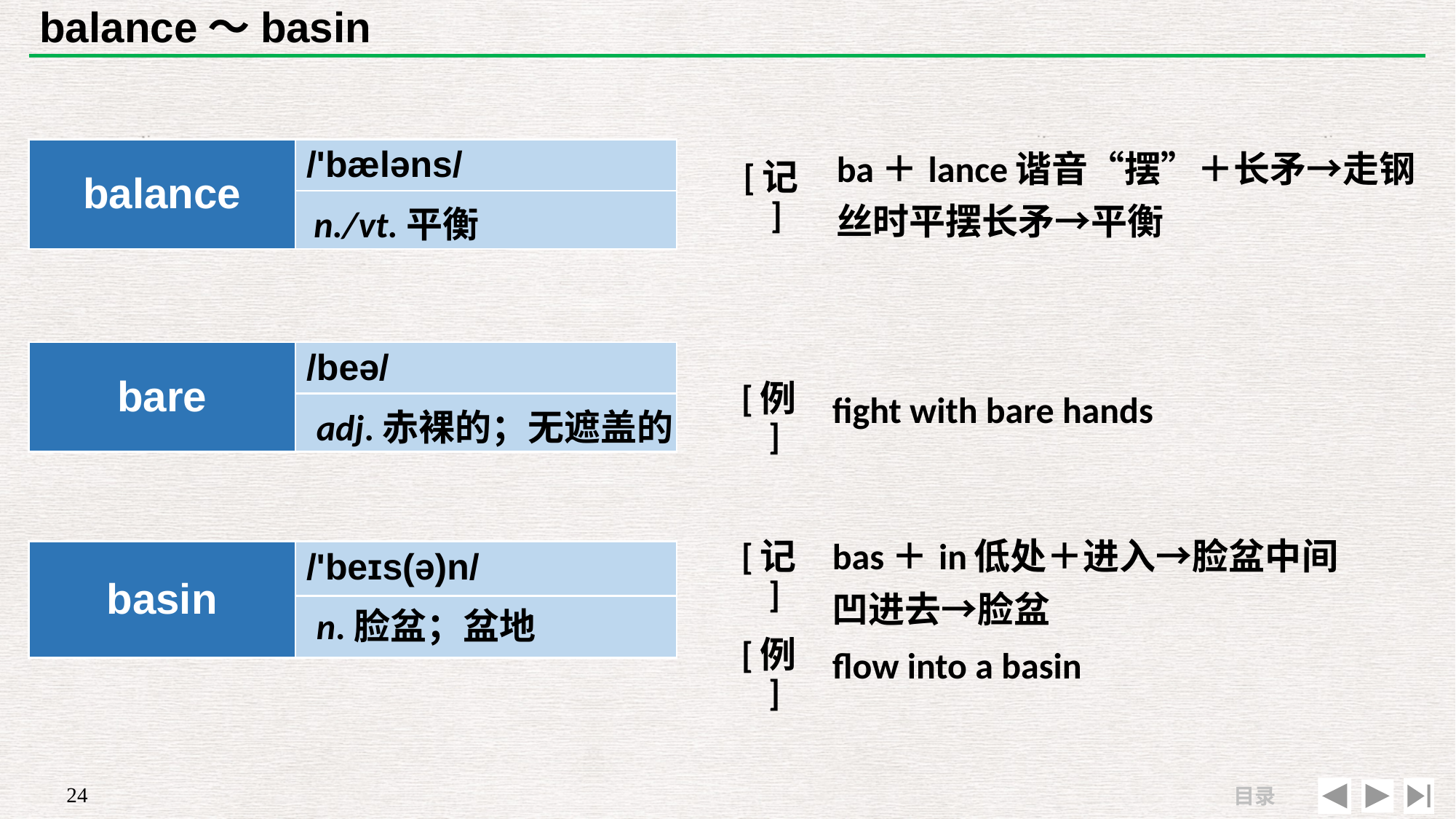

# balance～basin

|  |  |
| --- | --- |
| [记] | ba＋lance谐音“摆”＋长矛→走钢丝时平摆长矛→平衡 |
| balance | /'bæləns/ |
| --- | --- |
|  |  |
n./vt.平衡
|  |  |
| --- | --- |
| [例] | fight with bare hands |
| bare | /beə/ |
| --- | --- |
|  |  |
adj.赤裸的；无遮盖的
| [记] | bas＋in低处＋进入→脸盆中间凹进去→脸盆 |
| --- | --- |
| [例] | flow into a basin |
| basin | /'beɪs(ə)n/ |
| --- | --- |
|  |  |
n.脸盆；盆地